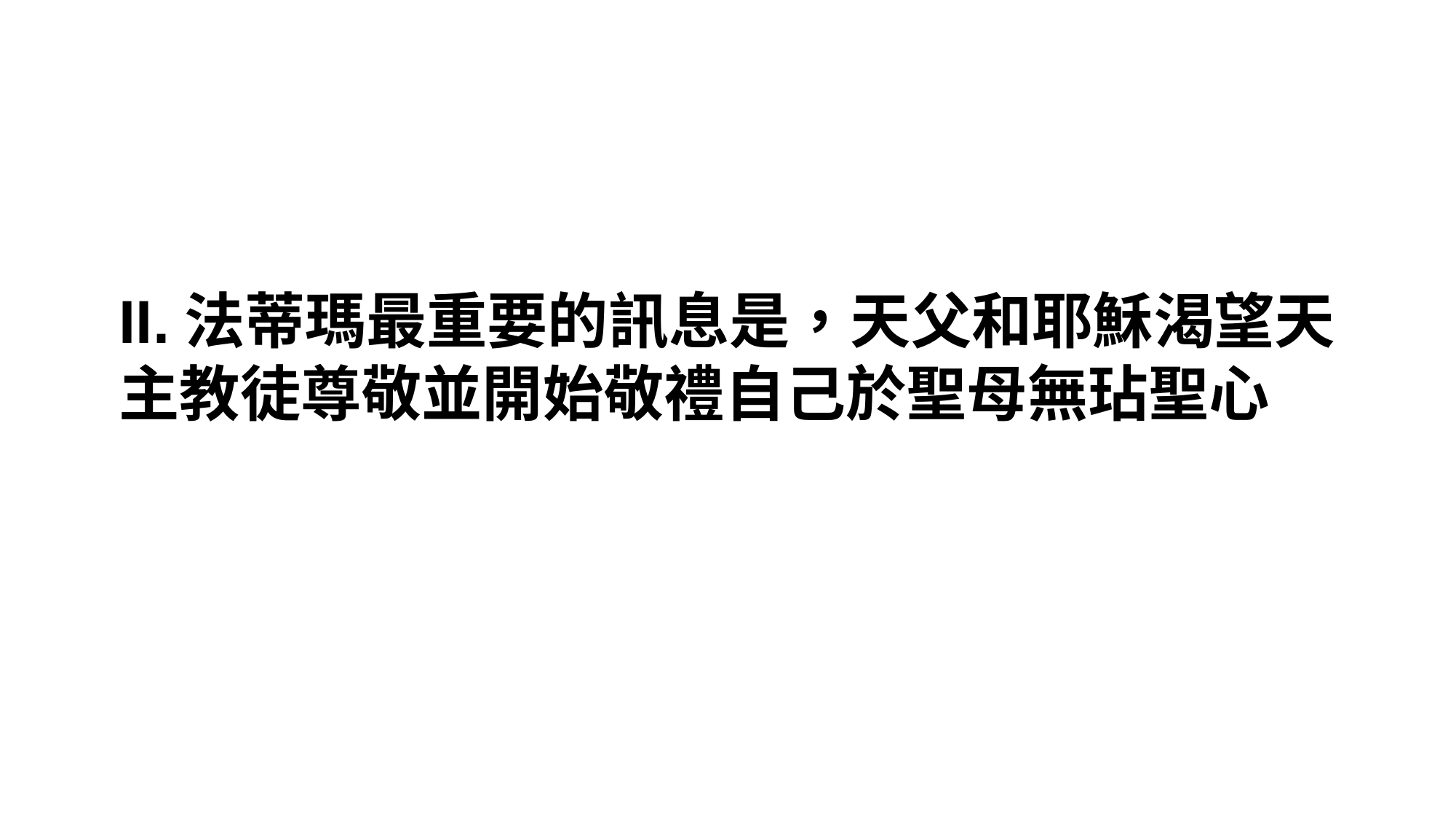

II.法蒂瑪最重要的訊息是，天父和耶穌渴望天主教徒尊敬並開始敬禮自己於聖母無玷聖心